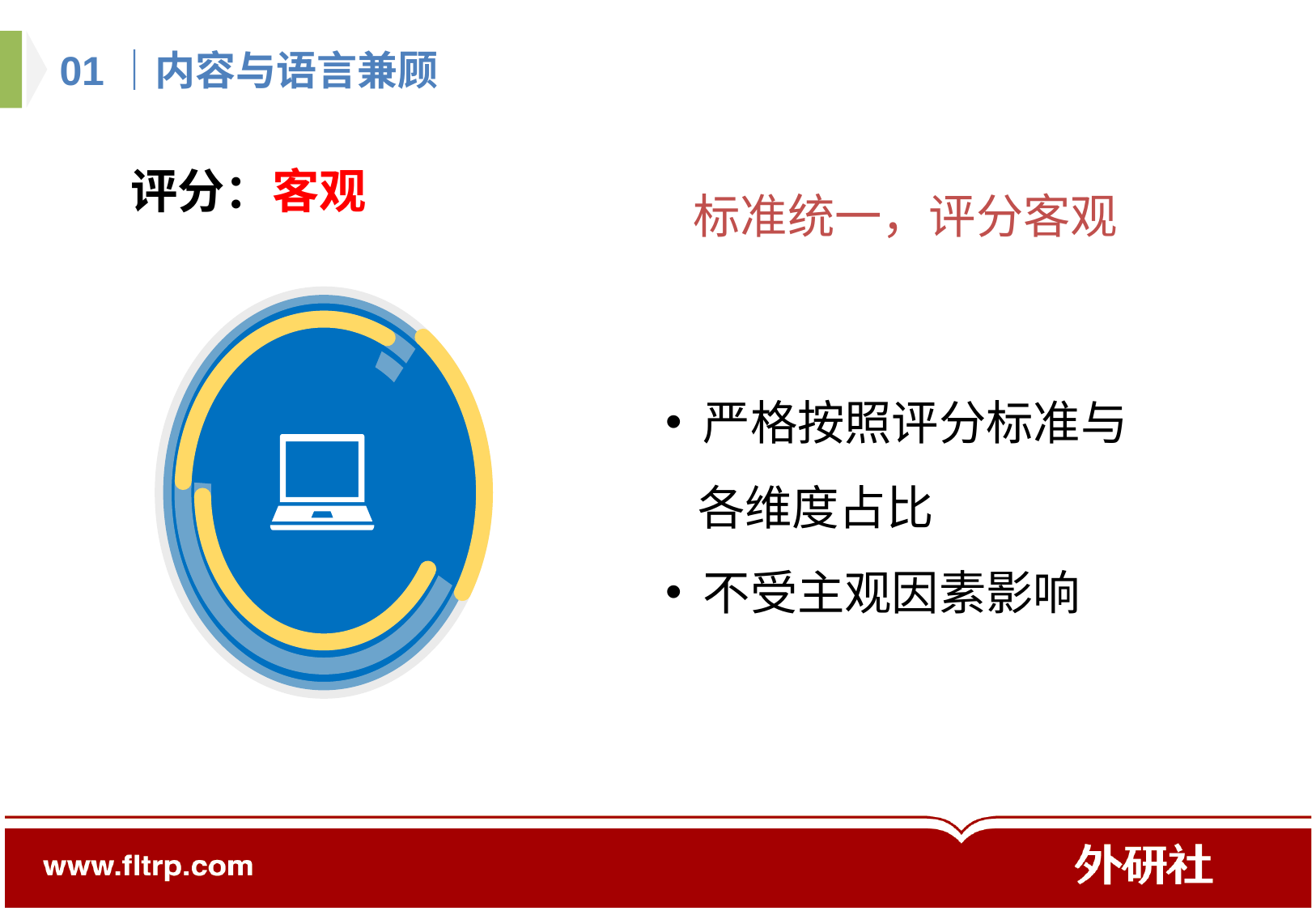

01｜内容与语言兼顾

评分：客观
标准统一，评分客观

严格按照评分标准与
  各维度占比
不受主观因素影响